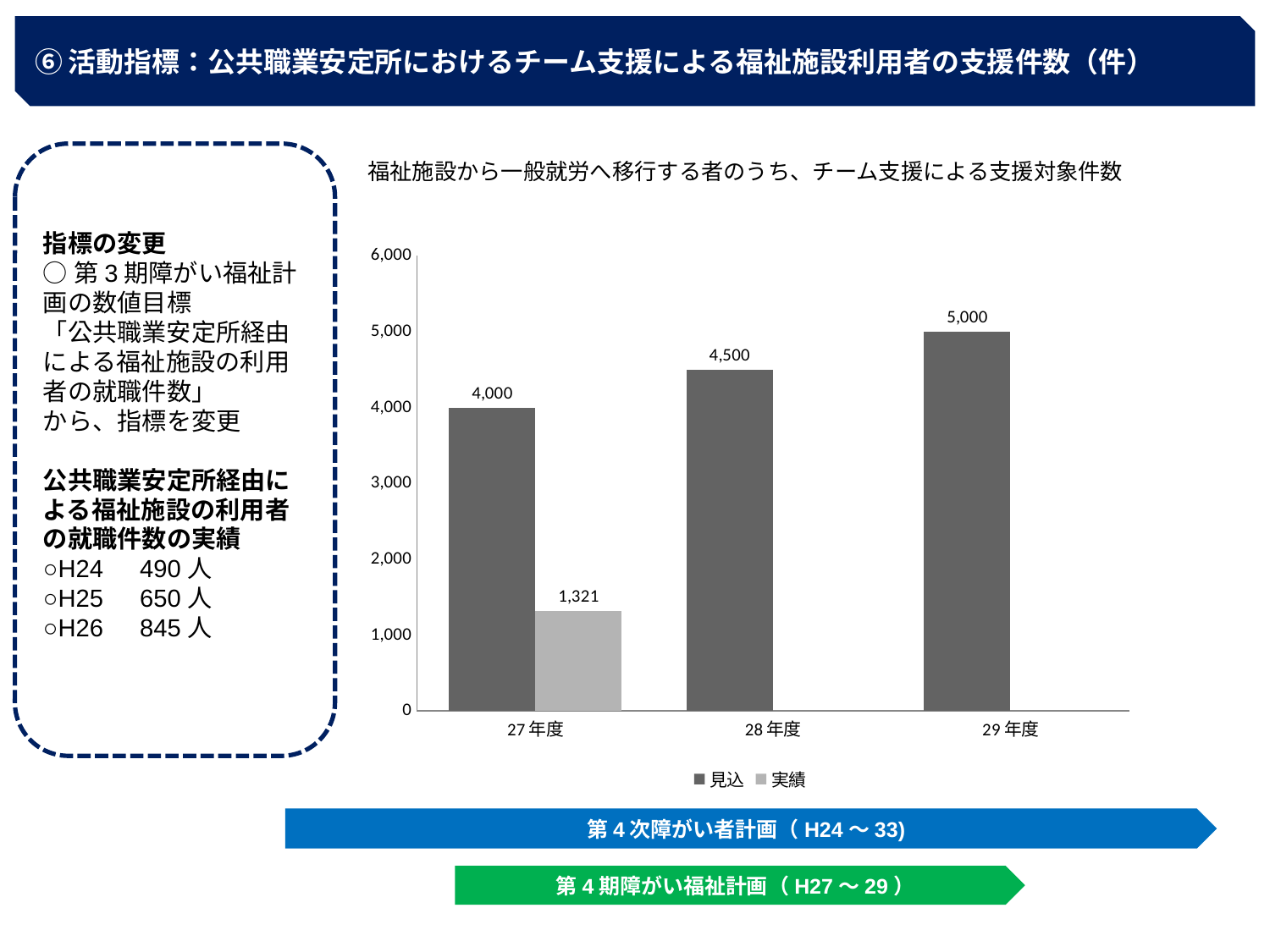

⑥活動指標：公共職業安定所におけるチーム支援による福祉施設利用者の支援件数（件）
指標の変更
○第3期障がい福祉計画の数値目標
「公共職業安定所経由による福祉施設の利用者の就職件数」
から、指標を変更

公共職業安定所経由による福祉施設の利用者の就職件数の実績
○H24　490人
○H25　650人
○H26　845人

福祉施設から一般就労へ移行する者のうち、チーム支援による支援対象件数

### Chart

| Category | 見込 | 実績 |
|---|---|---|
| 27年度 | 4000.0 | 1321.0 |
| 28年度 | 4500.0 | None |
| 29年度 | 5000.0 | None |
第4次障がい者計画（H24～33)
第4期障がい福祉計画（H27～29）